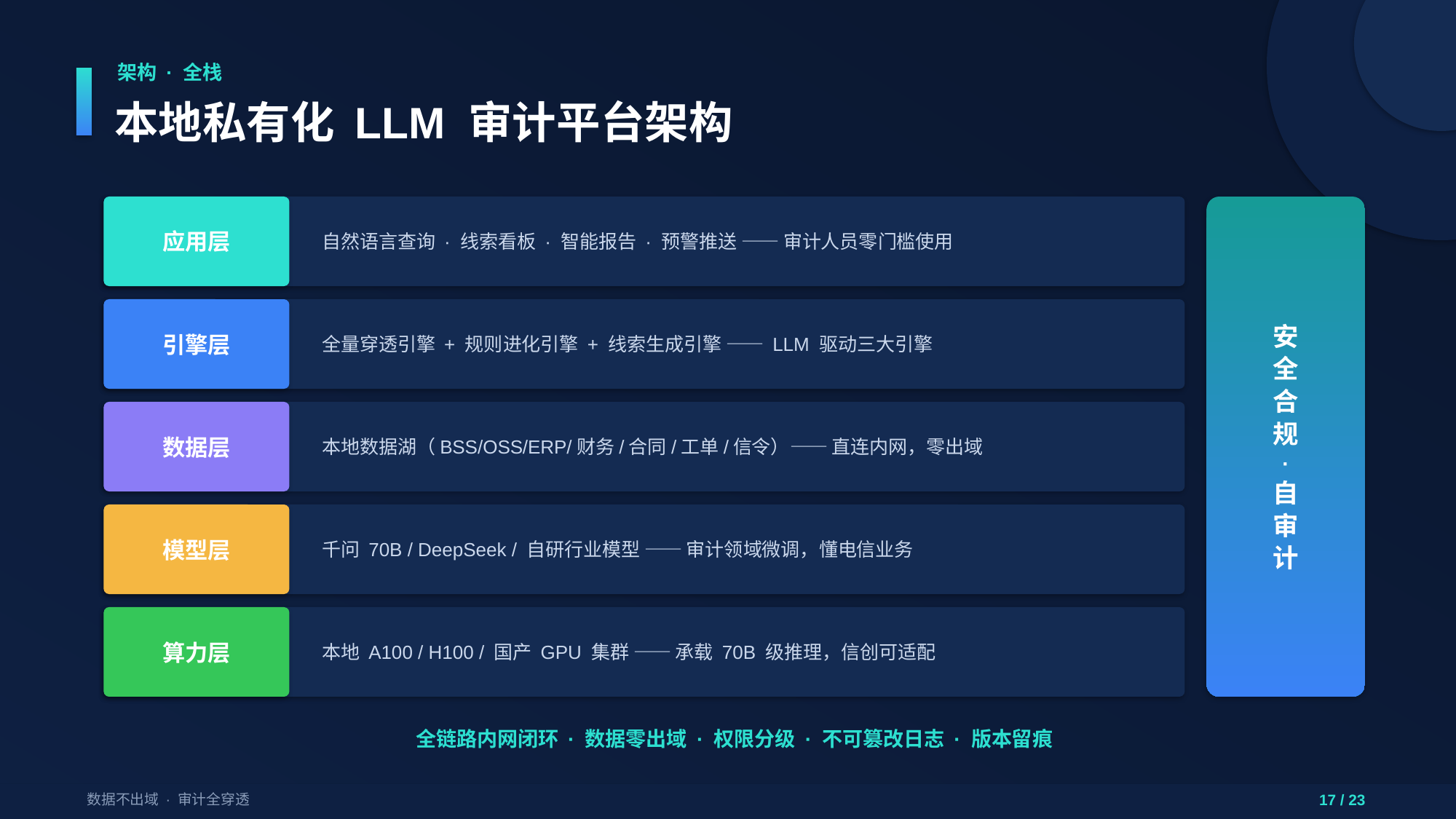

架构 · 全栈

本地私有化 LLM 审计平台架构

应用层
自然语言查询 · 线索看板 · 智能报告 · 预警推送 —— 审计人员零门槛使用

安
全
合
规
·
自
审
计

引擎层
全量穿透引擎 + 规则进化引擎 + 线索生成引擎 —— LLM 驱动三大引擎

数据层
本地数据湖（BSS/OSS/ERP/财务/合同/工单/信令）—— 直连内网，零出域

模型层
千问 70B / DeepSeek / 自研行业模型 —— 审计领域微调，懂电信业务

算力层
本地 A100 / H100 / 国产 GPU 集群 —— 承载 70B 级推理，信创可适配
全链路内网闭环 · 数据零出域 · 权限分级 · 不可篡改日志 · 版本留痕
数据不出域 · 审计全穿透
17 / 23